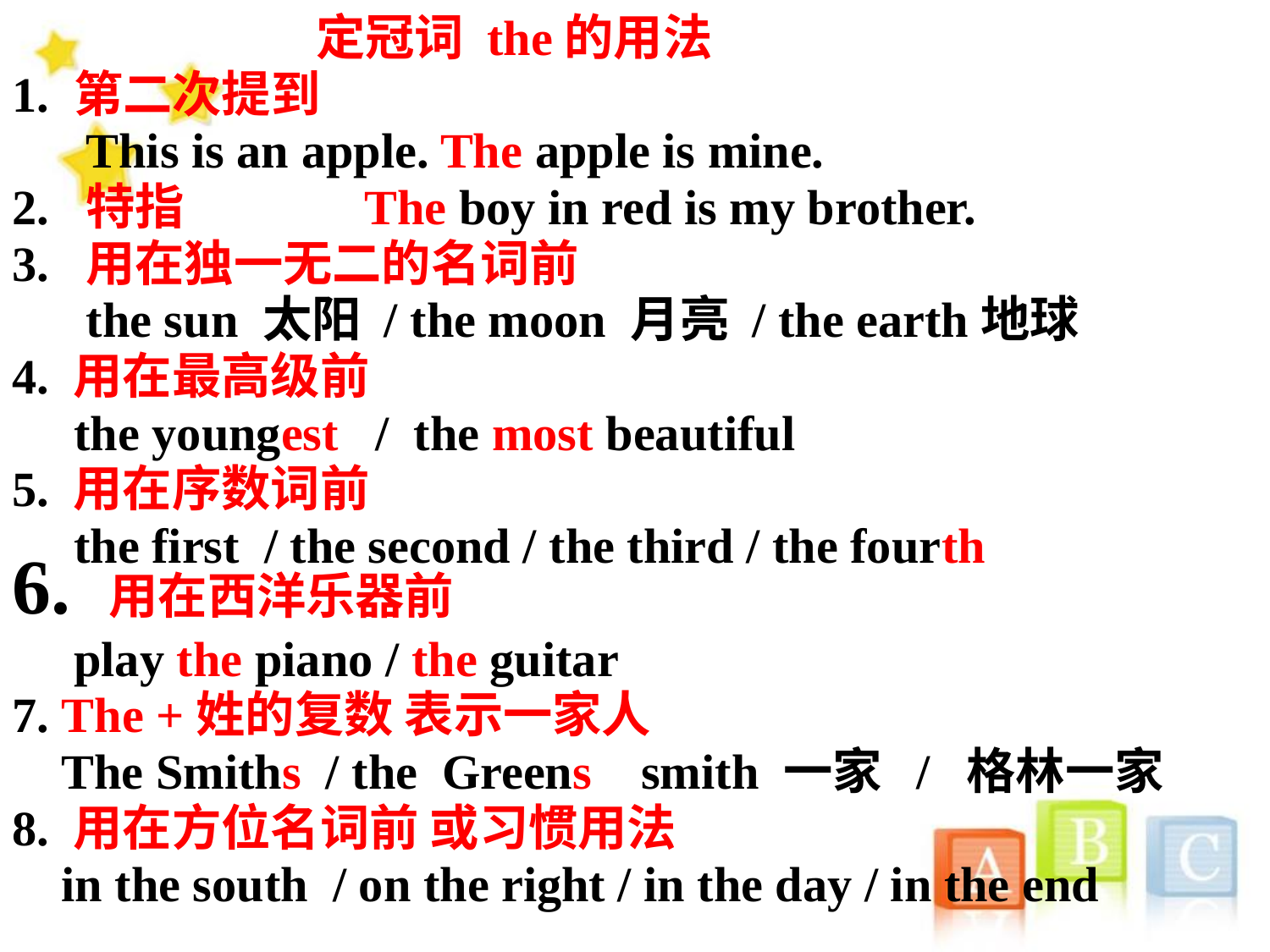

定冠词 the的用法
1. 第二次提到
      This is an apple. The apple is mine.
2.  特指               The boy in red is my brother.
3.  用在独一无二的名词前
      the sun 太阳 / the moon 月亮 / the earth地球
4. 用在最高级前
     the youngest   /  the most beautiful
5. 用在序数词前
     the first  / the second / the third / the fourth
6. 用在西洋乐器前
     play the piano / the guitar
7. The +姓的复数 表示一家人
    The Smiths  / the  Greens    smith 一家  /  格林一家
8. 用在方位名词前 或习惯用法
    in the south  / on the right / in the day / in the end